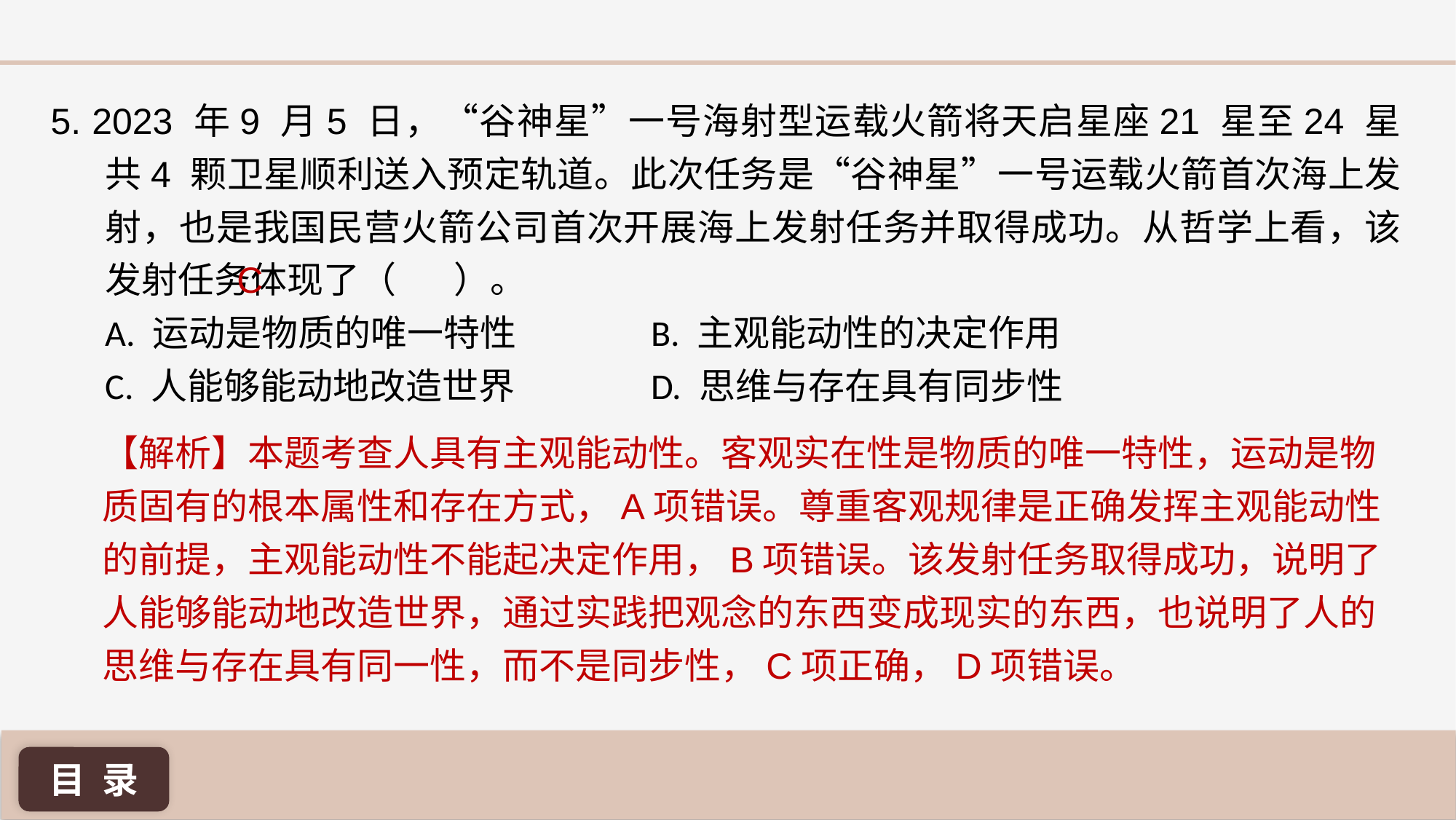

5. 2023 年9 月5 日，“谷神星”一号海射型运载火箭将天启星座21 星至24 星共4 颗卫星顺利送入预定轨道。此次任务是“谷神星”一号运载火箭首次海上发射，也是我国民营火箭公司首次开展海上发射任务并取得成功。从哲学上看，该发射任务体现了（       ）。
A. 运动是物质的唯一特性 		B. 主观能动性的决定作用
C. 人能够能动地改造世界 		D. 思维与存在具有同步性
C
【解析】本题考查人具有主观能动性。客观实在性是物质的唯一特性，运动是物质固有的根本属性和存在方式，A项错误。尊重客观规律是正确发挥主观能动性的前提，主观能动性不能起决定作用，B项错误。该发射任务取得成功，说明了人能够能动地改造世界，通过实践把观念的东西变成现实的东西，也说明了人的思维与存在具有同一性，而不是同步性，C项正确，D项错误。